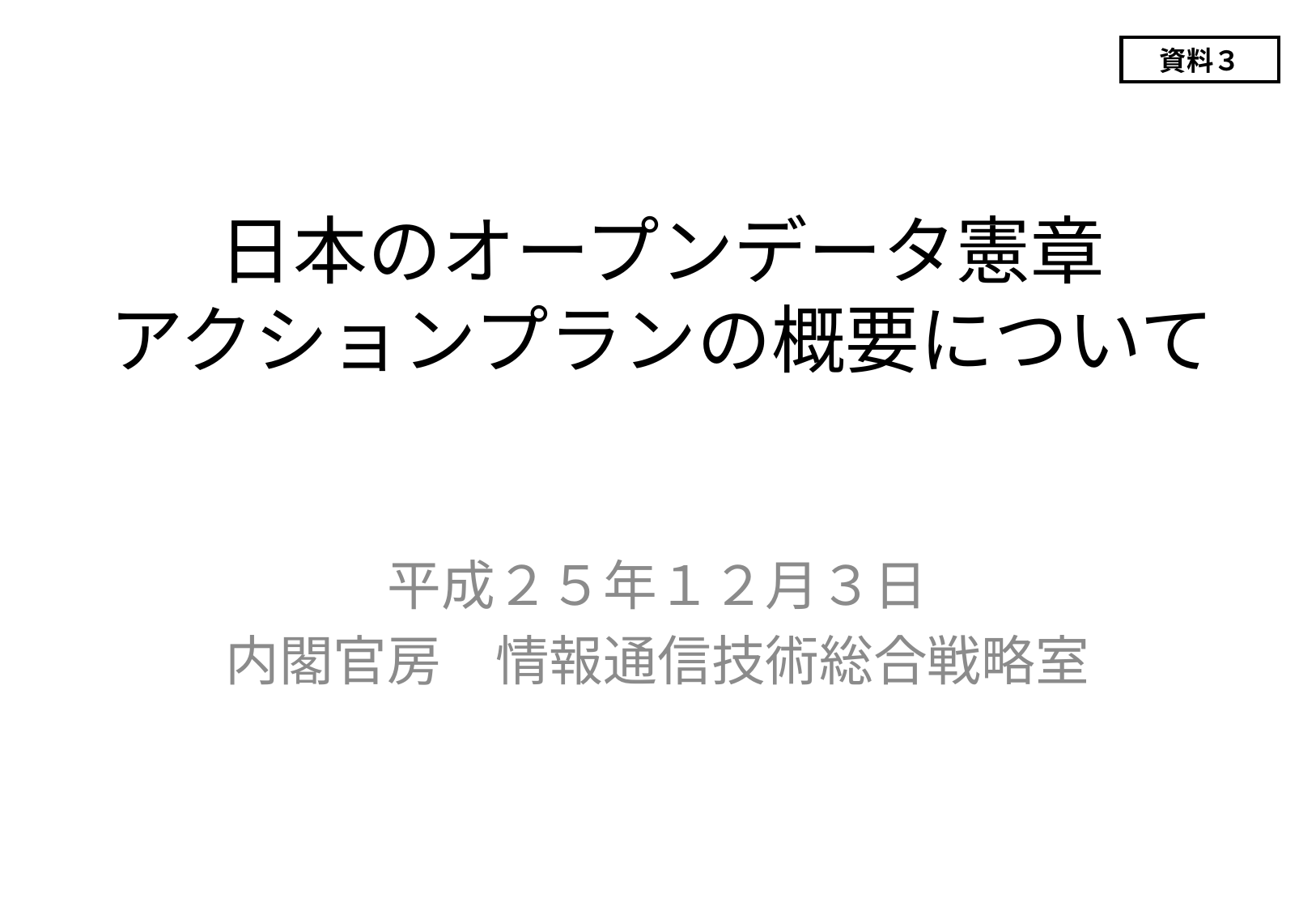

資料３
# 日本のオープンデータ憲章 アクションプランの概要について
平成２５年１２月３日
内閣官房　情報通信技術総合戦略室